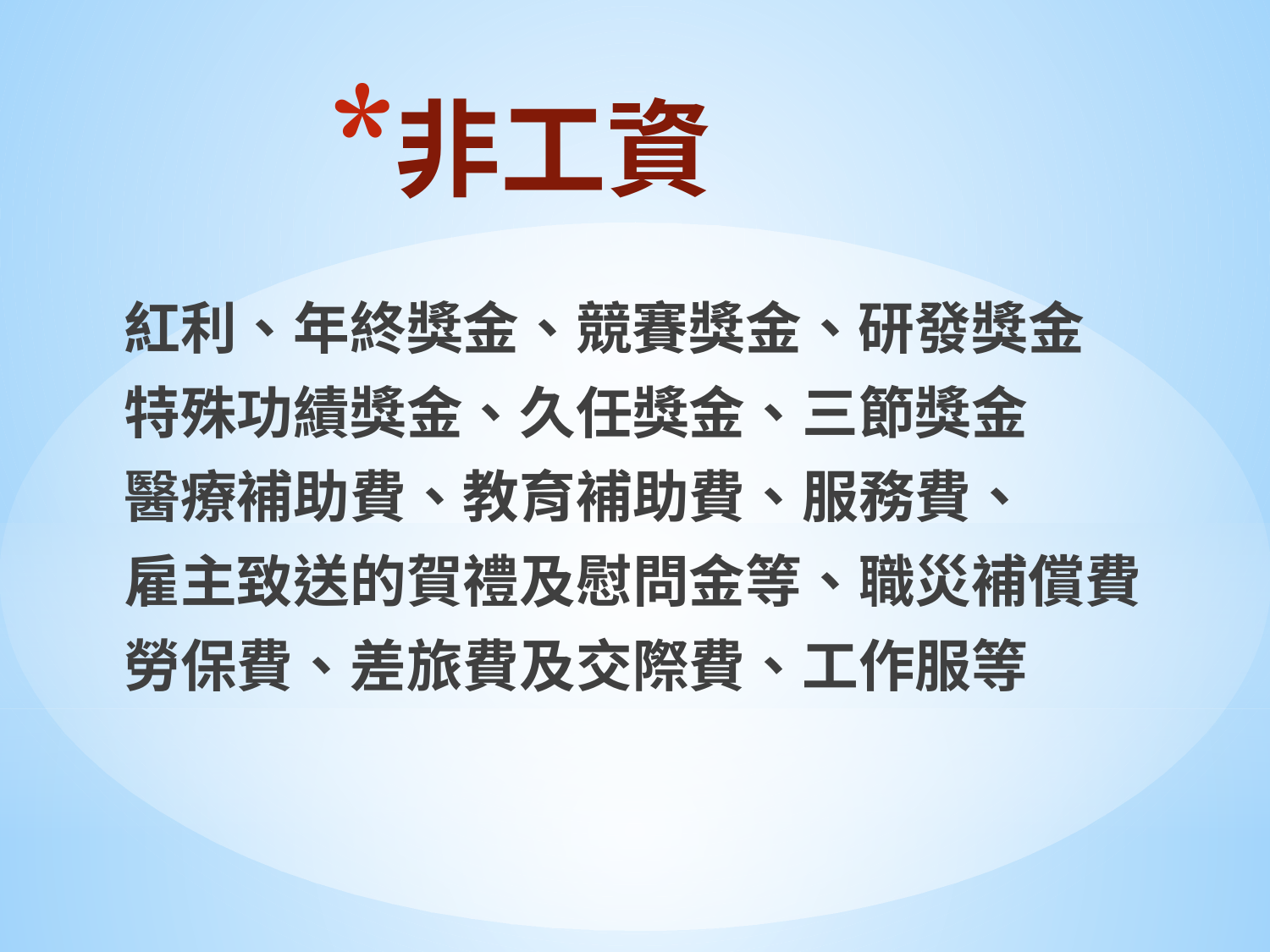

# 非工資
紅利、年終獎金、競賽獎金、研發獎金
特殊功績獎金、久任獎金、三節獎金
醫療補助費、教育補助費、服務費、
雇主致送的賀禮及慰問金等、職災補償費
勞保費、差旅費及交際費、工作服等